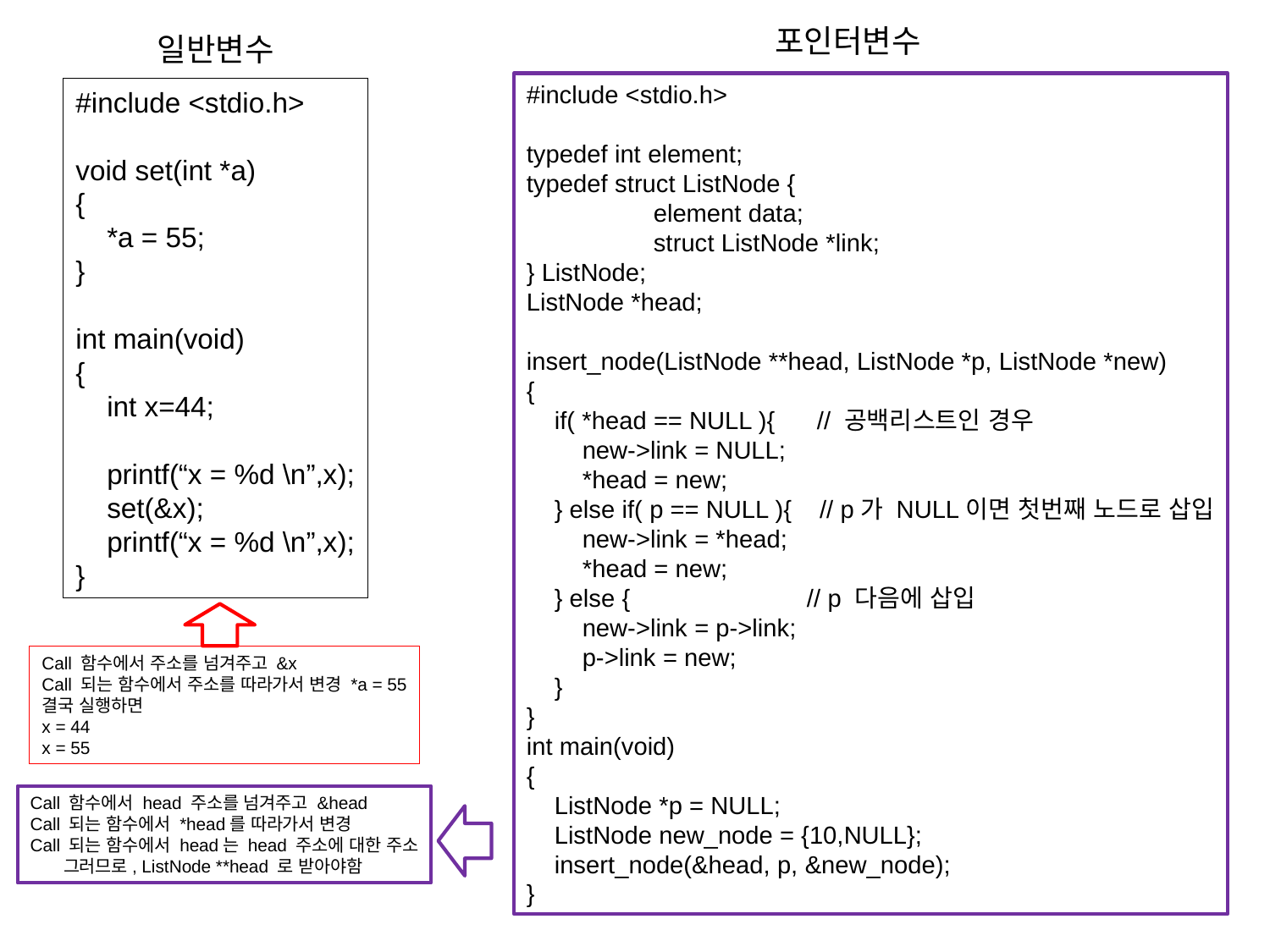

포인터변수
일반변수
#include <stdio.h>

typedef int element;
typedef struct ListNode {
	element data;
	struct ListNode *link;
} ListNode;
ListNode *head;

insert_node(ListNode **head, ListNode *p, ListNode *new)
{
    if( *head == NULL ){      // 공백리스트인 경우
        new->link = NULL;
        *head = new;
    } else if( p == NULL ){    // p가 NULL이면 첫번째 노드로 삽입
        new->link = *head;
        *head = new;
    } else {	                      // p 다음에 삽입
        new->link = p->link;
        p->link = new;
    }
}
int main(void)
{
    ListNode *p = NULL;
    ListNode new_node = {10,NULL};
    insert_node(&head, p, &new_node);
}
#include <stdio.h>

void set(int *a)
{
    *a = 55;
}

int main(void)
{
    int x=44;

    printf(“x = %d \n”,x);
    set(&x);
    printf(“x = %d \n”,x);
}

Call 함수에서 주소를 넘겨주고 &x
Call 되는 함수에서 주소를 따라가서 변경 *a = 55
결국 실행하면
x = 44
x = 55
Call 함수에서 head 주소를 넘겨주고 &head
Call 되는 함수에서 *head를 따라가서 변경
Call 되는 함수에서 head는 head 주소에 대한 주소
      그러므로, ListNode **head 로 받아야함